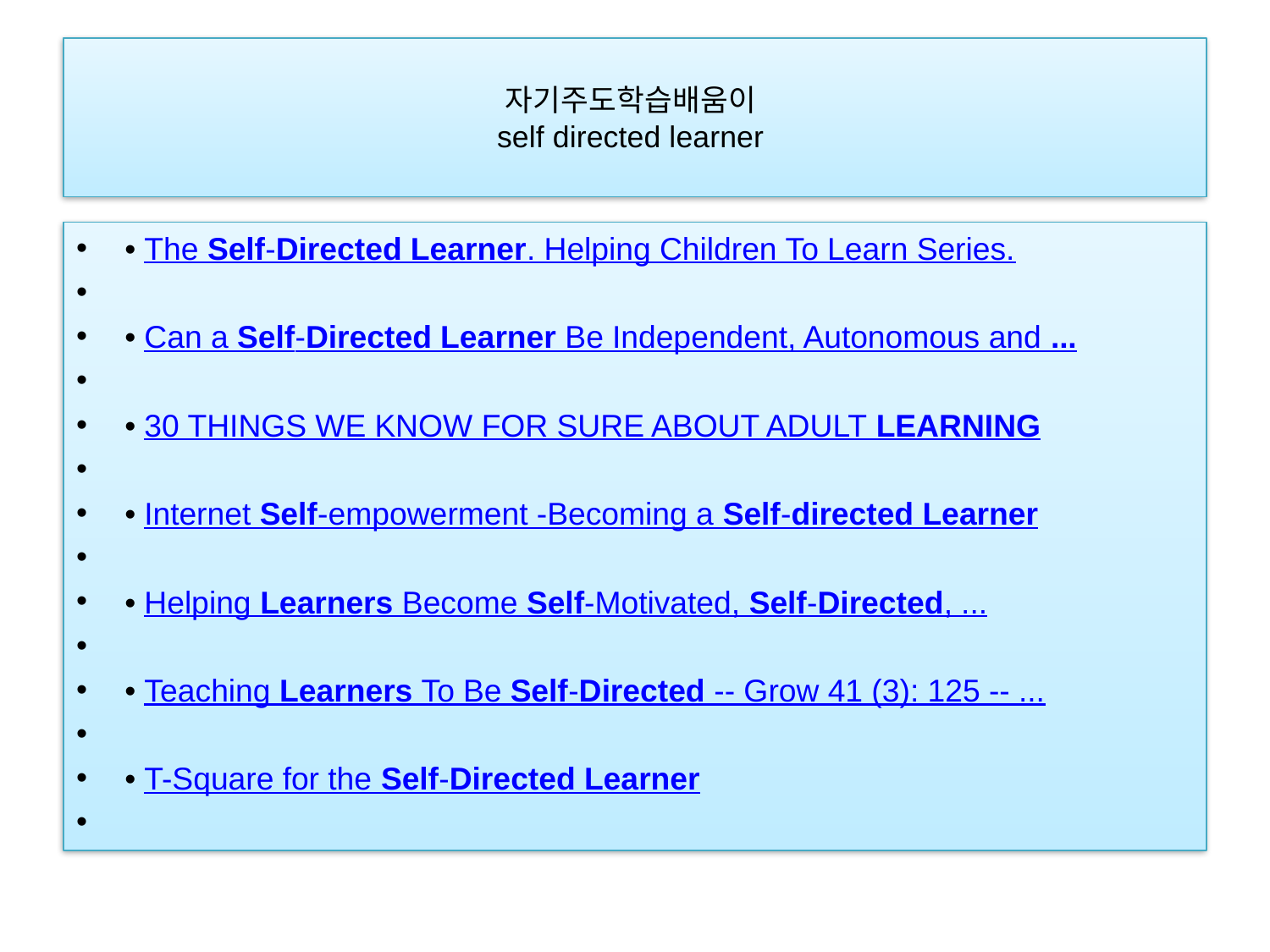

# 자기주도학습배움이 self directed learner
• The Self-Directed Learner. Helping Children To Learn Series.

• Can a Self-Directed Learner Be Independent, Autonomous and ...

• 30 THINGS WE KNOW FOR SURE ABOUT ADULT LEARNING

• Internet Self-empowerment -Becoming a Self-directed Learner

• Helping Learners Become Self-Motivated, Self-Directed, ...

• Teaching Learners To Be Self-Directed -- Grow 41 (3): 125 -- ...

• T-Square for the Self-Directed Learner